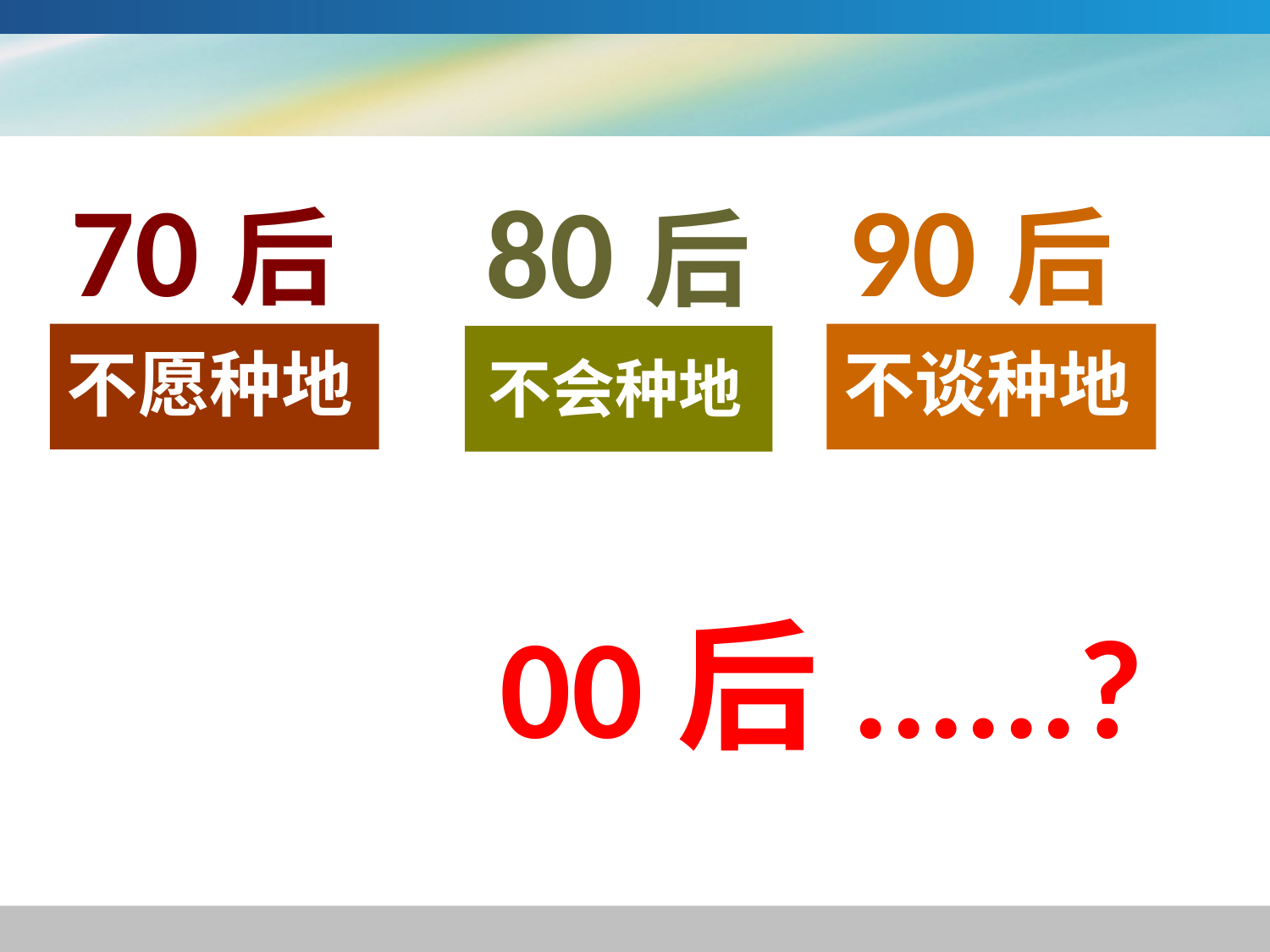

70后
90后
80后

不愿种地
不谈种地
不会种地

00后......?